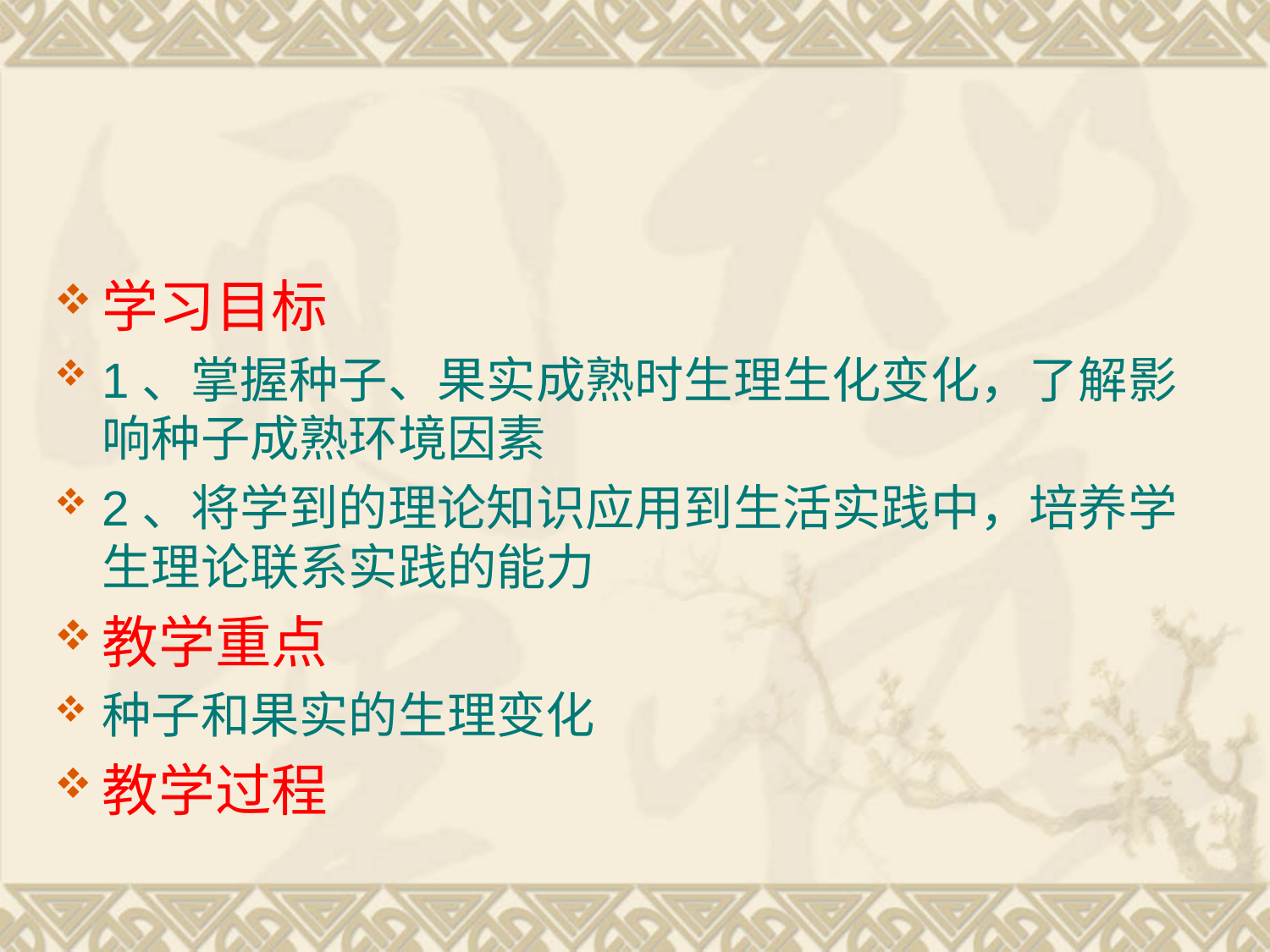

#
学习目标
1、掌握种子、果实成熟时生理生化变化，了解影响种子成熟环境因素
2、将学到的理论知识应用到生活实践中，培养学生理论联系实践的能力
教学重点
种子和果实的生理变化
教学过程